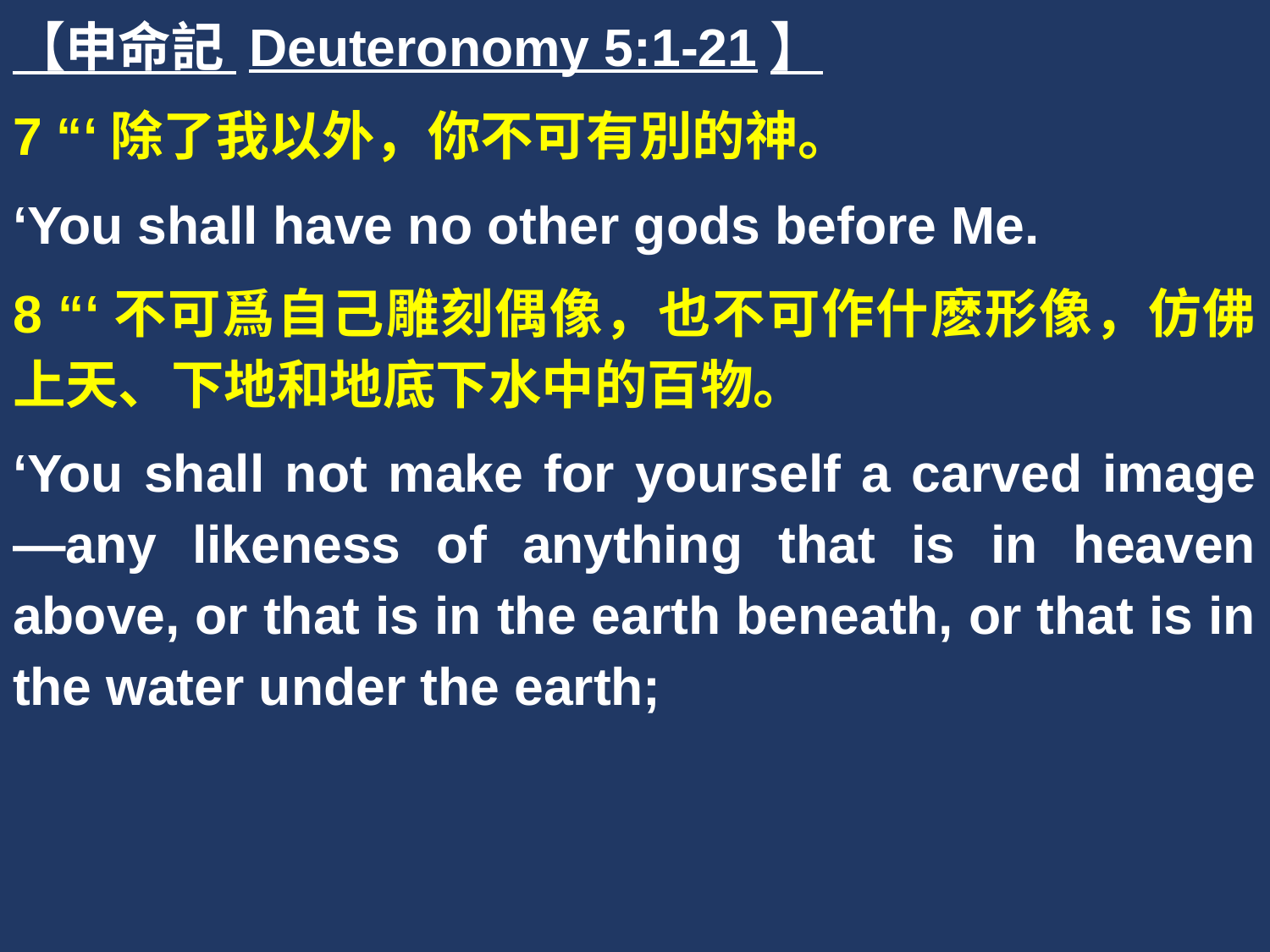

【申命記 Deuteronomy 5:1-21】
7 “‘除了我以外，你不可有別的神。
‘You shall have no other gods before Me.
8 “‘不可爲自己雕刻偶像，也不可作什麽形像，仿佛上天、下地和地底下水中的百物。
‘You shall not make for yourself a carved image—any likeness of anything that is in heaven above, or that is in the earth beneath, or that is in the water under the earth;